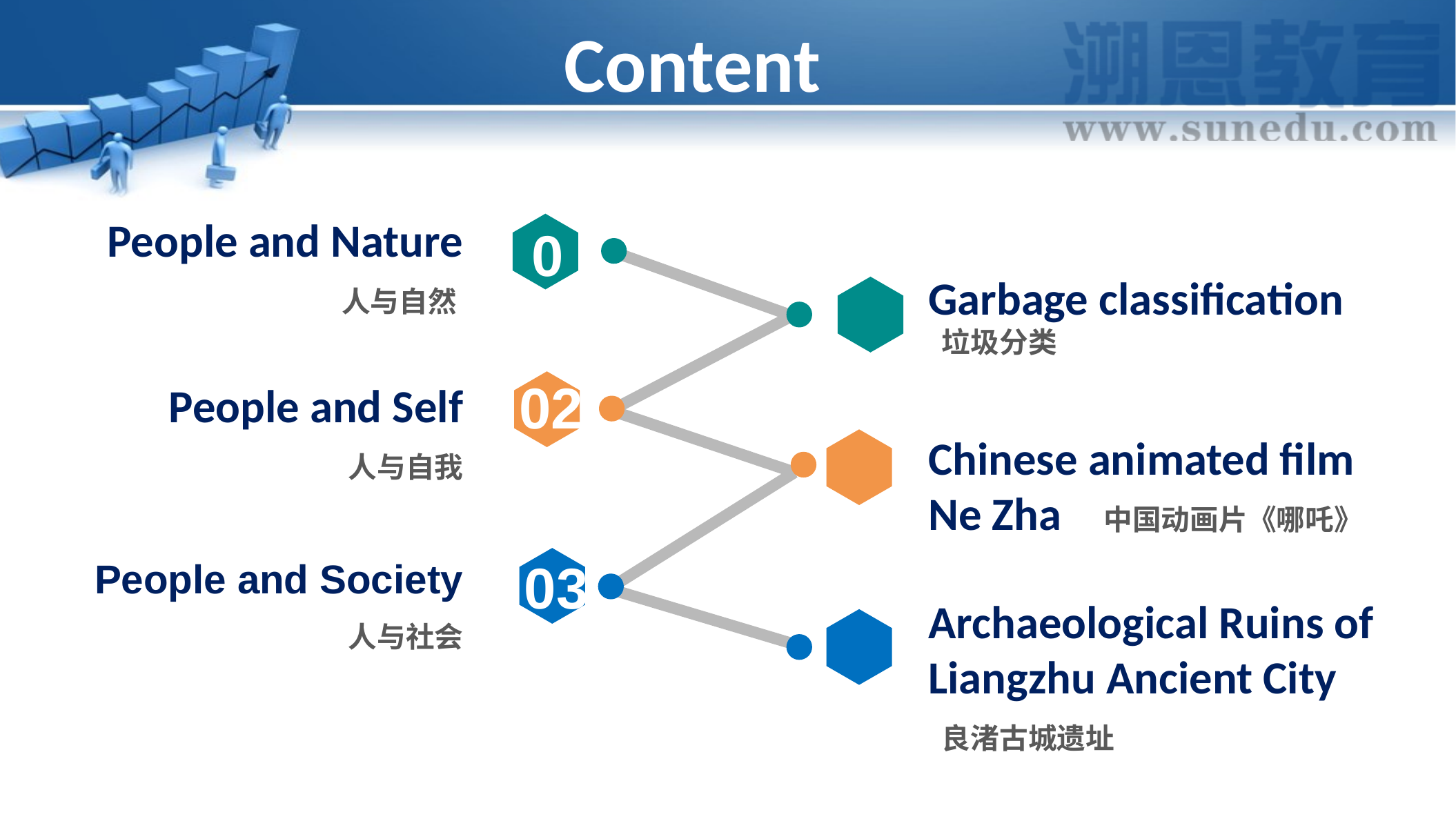

Content
People and Nature
    人与自然

01

Garbage classification
 垃圾分类

02
People and Self
人与自我

Chinese animated film Ne Zha   中国动画片《哪吒》

03

People and Society
          人与社会

Archaeological Ruins of Liangzhu Ancient City
 良渚古城遗址